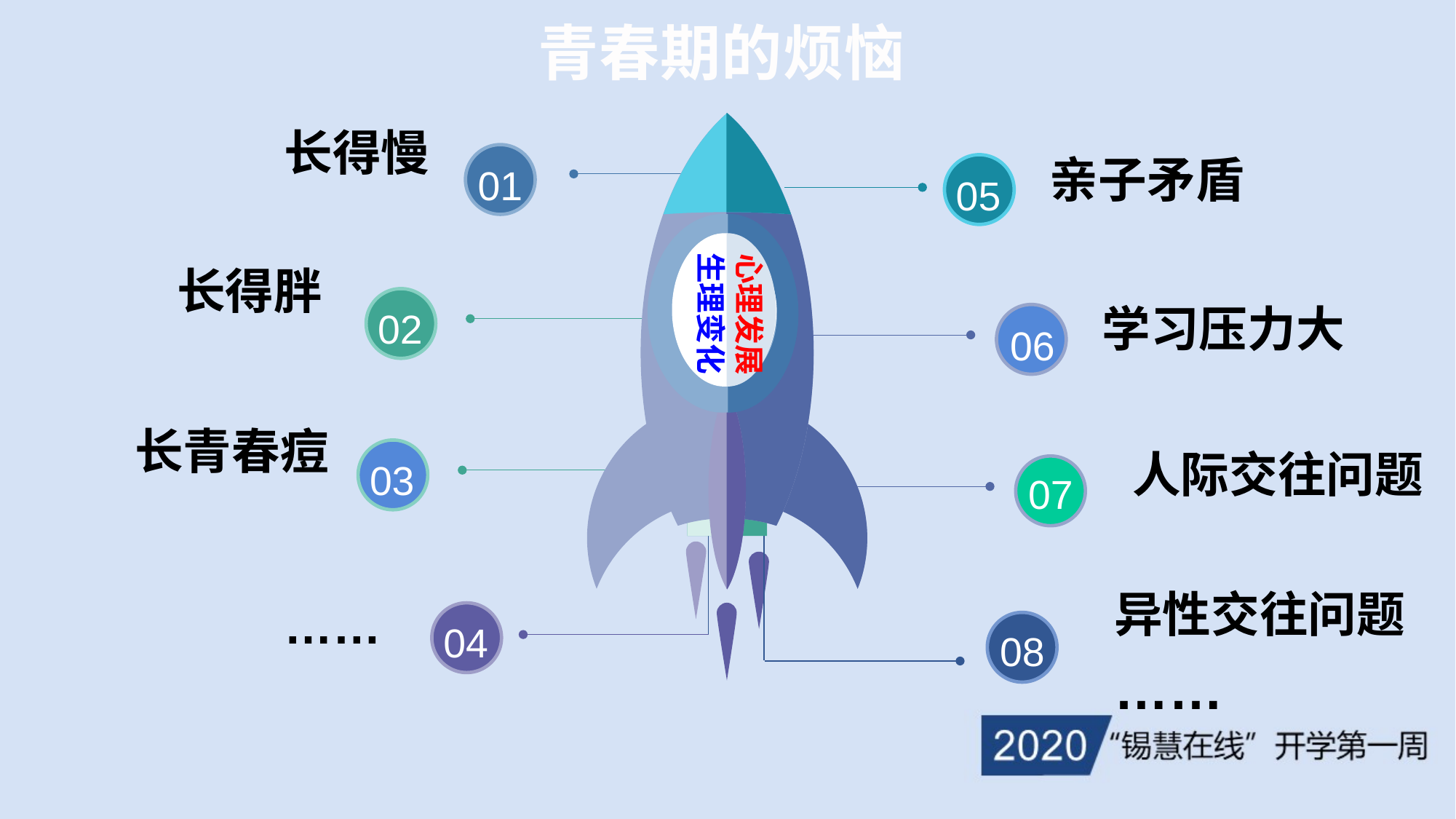

青春期的烦恼

长得慢
亲子矛盾

05

01

生理变化
心理发展
长得胖
学习压力大

06
02

长青春痘

人际交往问题
07

03

异性交往问题
……
08

……
04